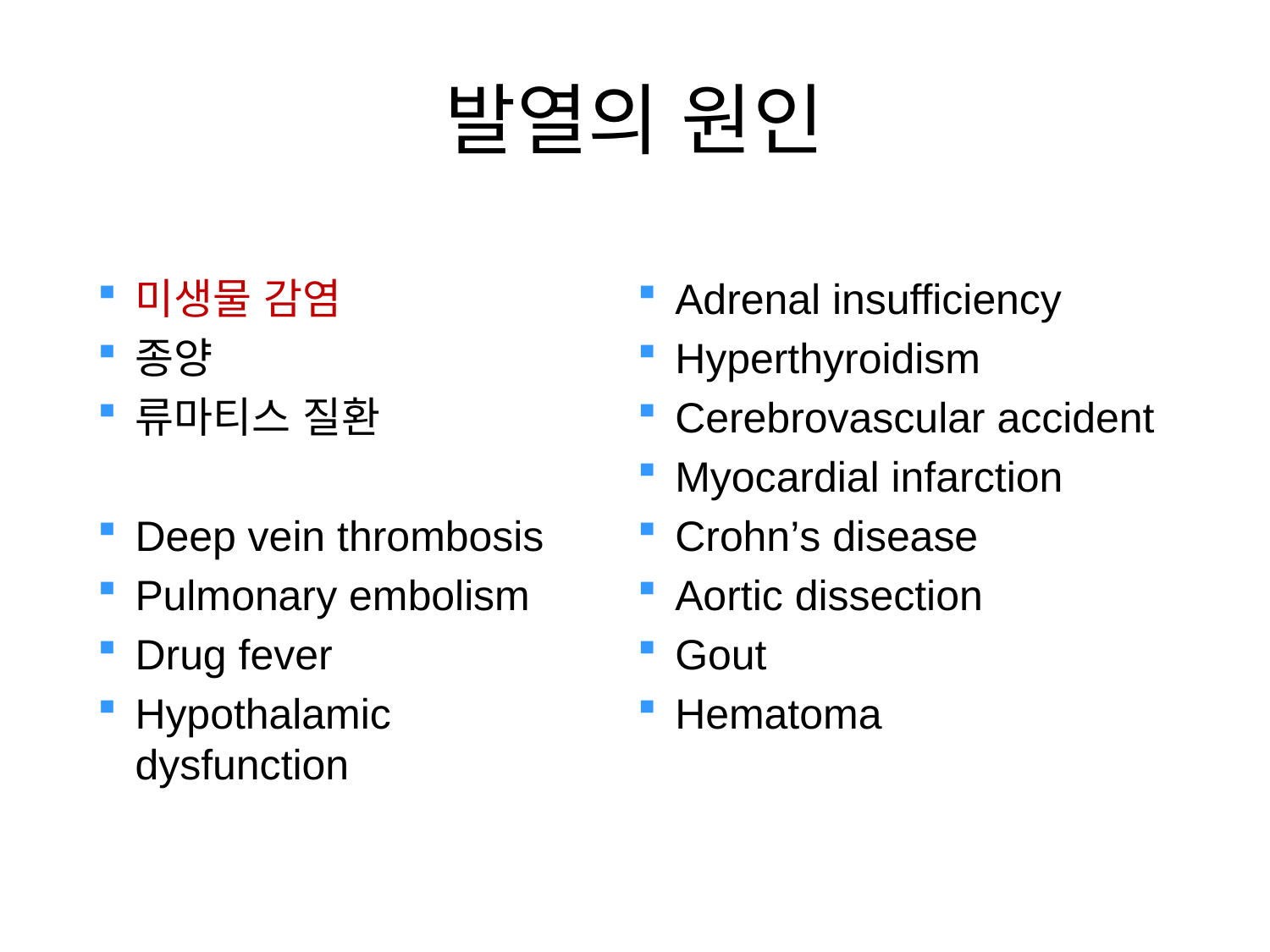

발열의 원인
미생물 감염
종양
류마티스 질환

Deep vein thrombosis
Pulmonary embolism
Drug fever
Hypothalamic dysfunction

Adrenal insufficiency
Hyperthyroidism
Cerebrovascular accident
Myocardial infarction
Crohn’s disease
Aortic dissection
Gout
Hematoma